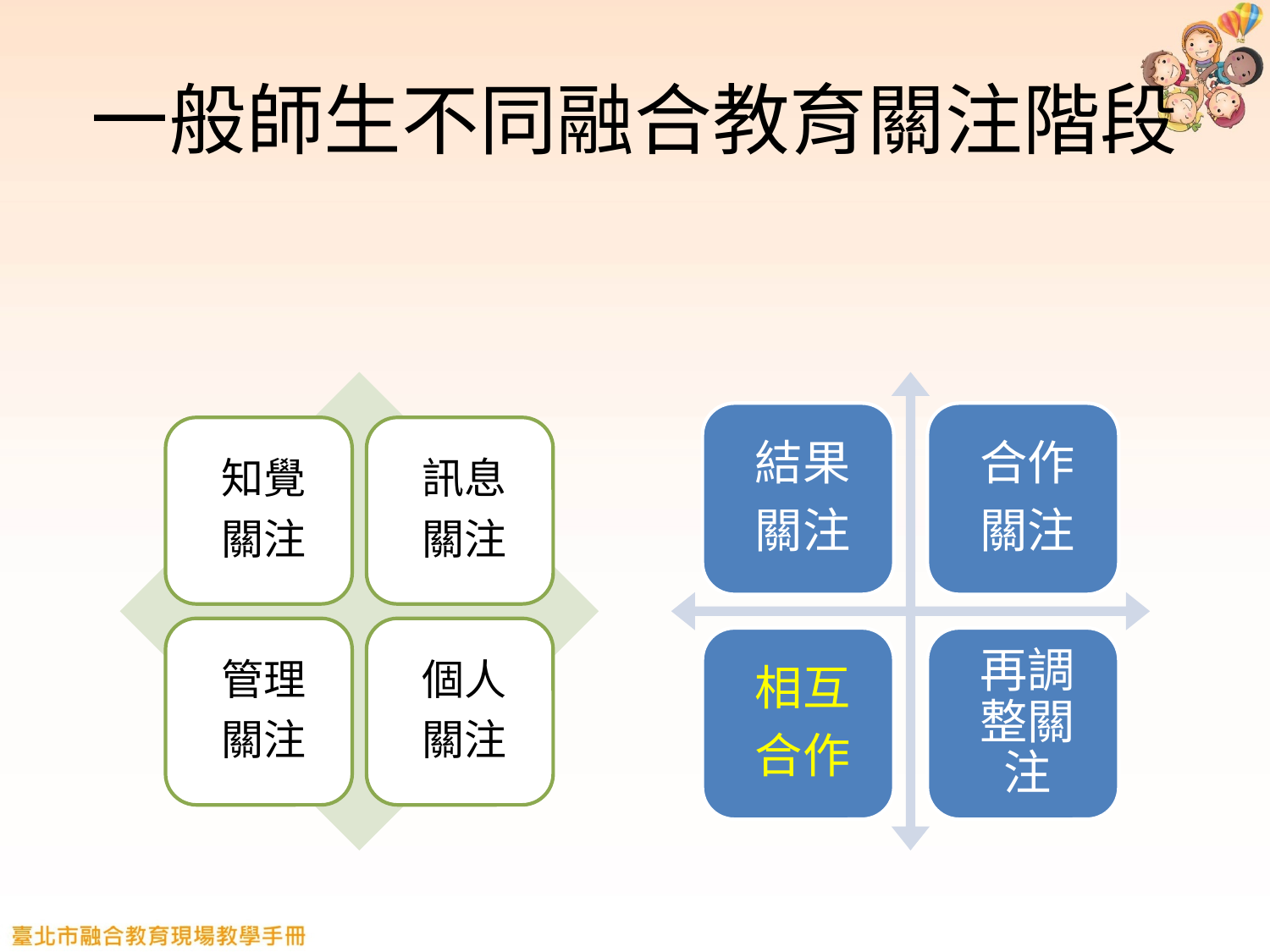

# 一般師生不同融合教育關注階段
知覺
關注
訊息
關注
管理
關注
個人
關注
結果
關注
合作
關注
相互
合作
再調整關注